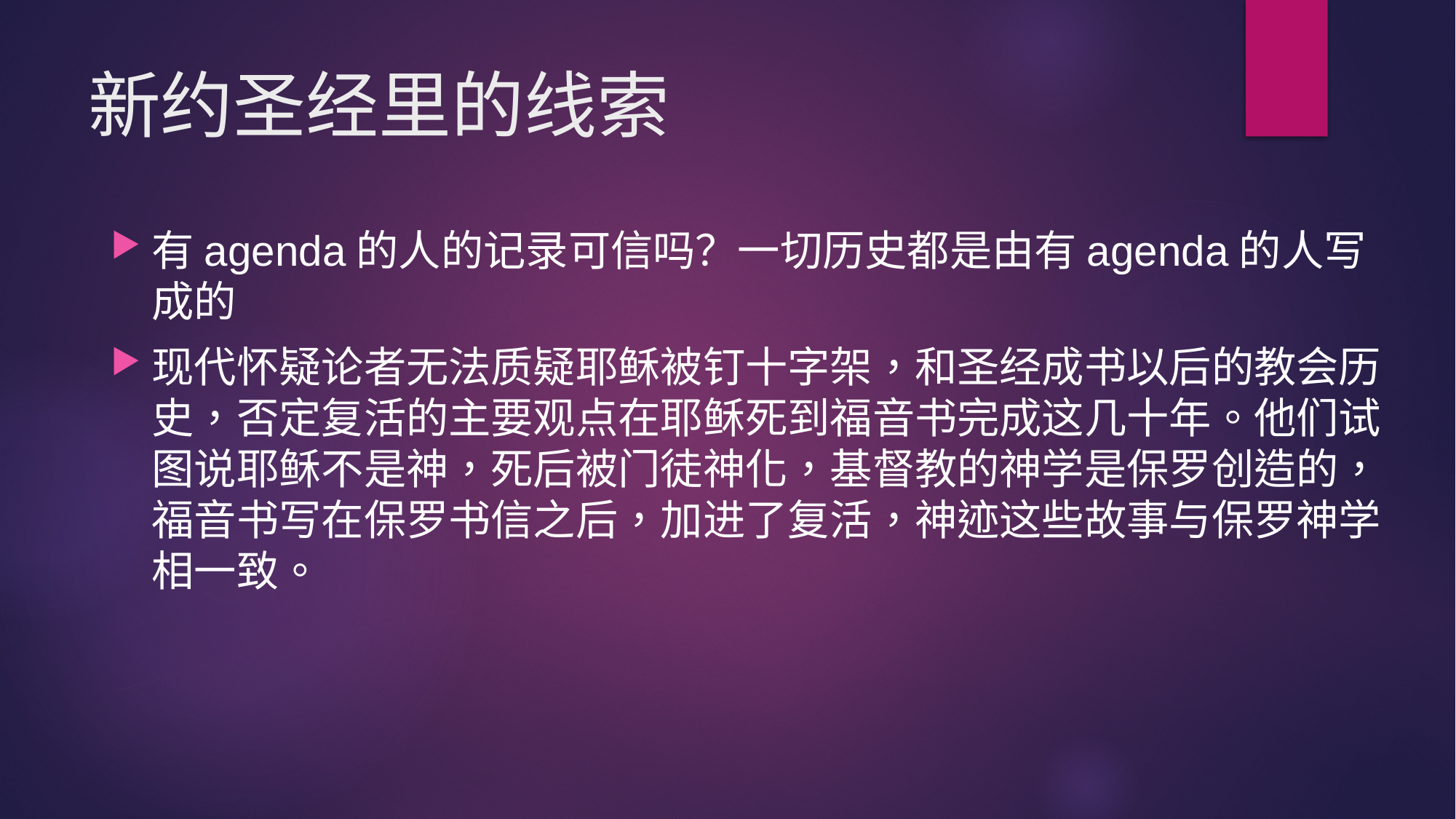

# 新约圣经里的线索
有agenda的人的记录可信吗？一切历史都是由有agenda的人写成的
现代怀疑论者无法质疑耶稣被钉十字架，和圣经成书以后的教会历史，否定复活的主要观点在耶稣死到福音书完成这几十年。他们试图说耶稣不是神，死后被门徒神化，基督教的神学是保罗创造的，福音书写在保罗书信之后，加进了复活，神迹这些故事与保罗神学相一致。